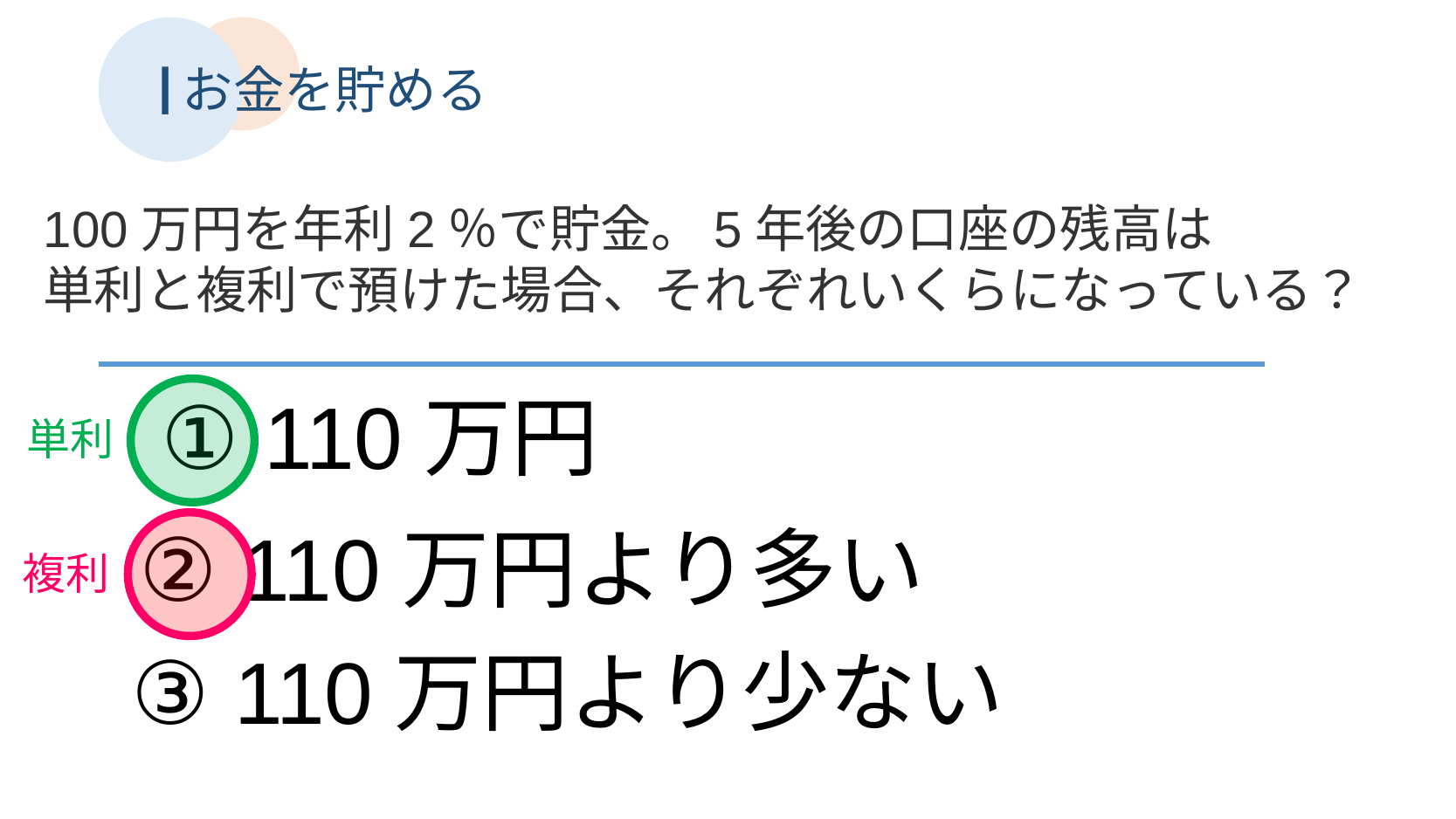

Ⅰ
お金を貯める
100万円を年利2％で貯金。5年後の口座の残高は
単利と複利で預けた場合、それぞれいくらになっている？
① 110万円

単利
② 110万円より多い

複利
③ 110万円より少ない